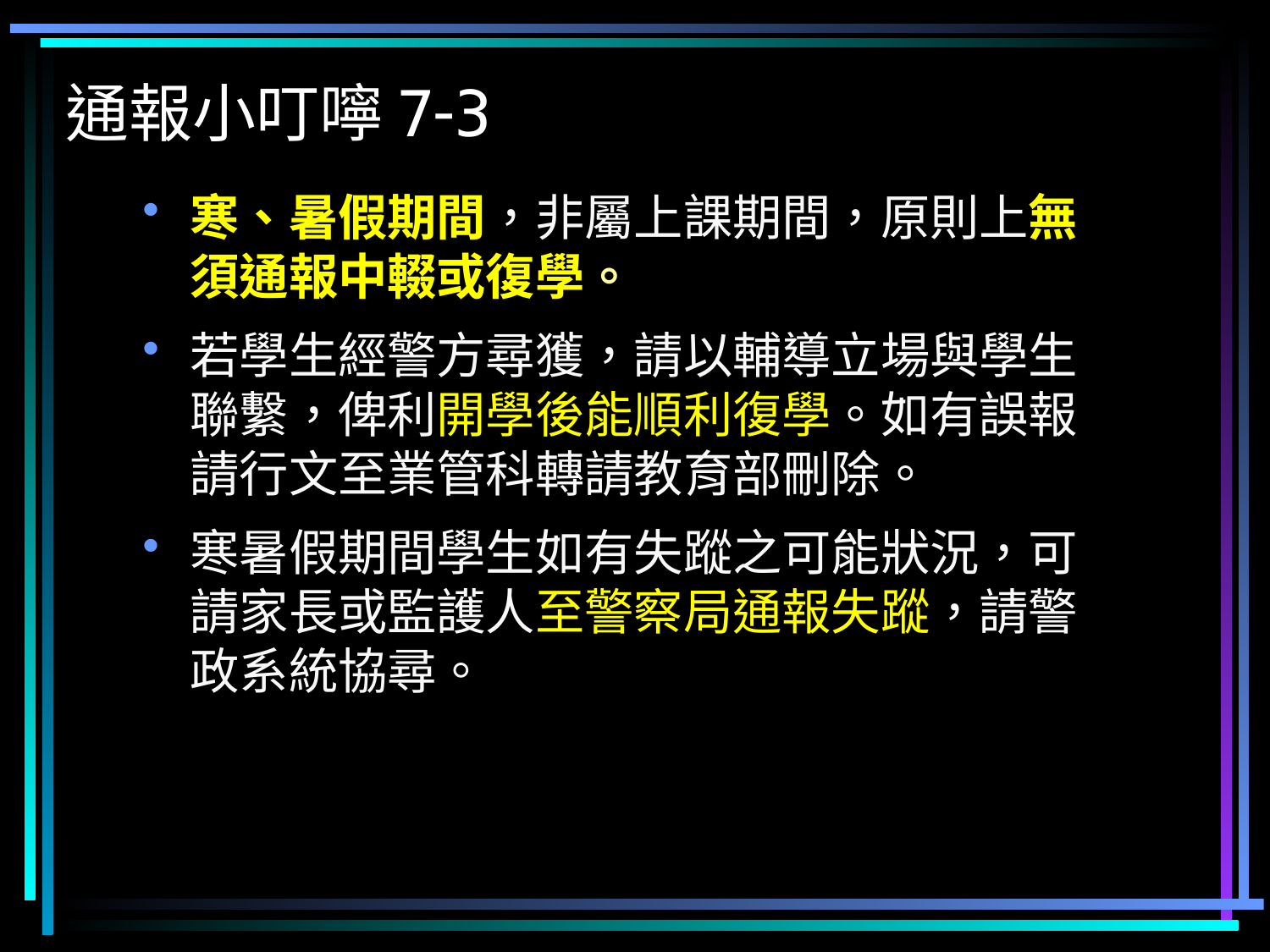

通報小叮嚀7-3
寒、暑假期間，非屬上課期間，原則上無須通報中輟或復學。
若學生經警方尋獲，請以輔導立場與學生聯繫，俾利開學後能順利復學。如有誤報請行文至業管科轉請教育部刪除。
寒暑假期間學生如有失蹤之可能狀況，可請家長或監護人至警察局通報失蹤，請警政系統協尋。